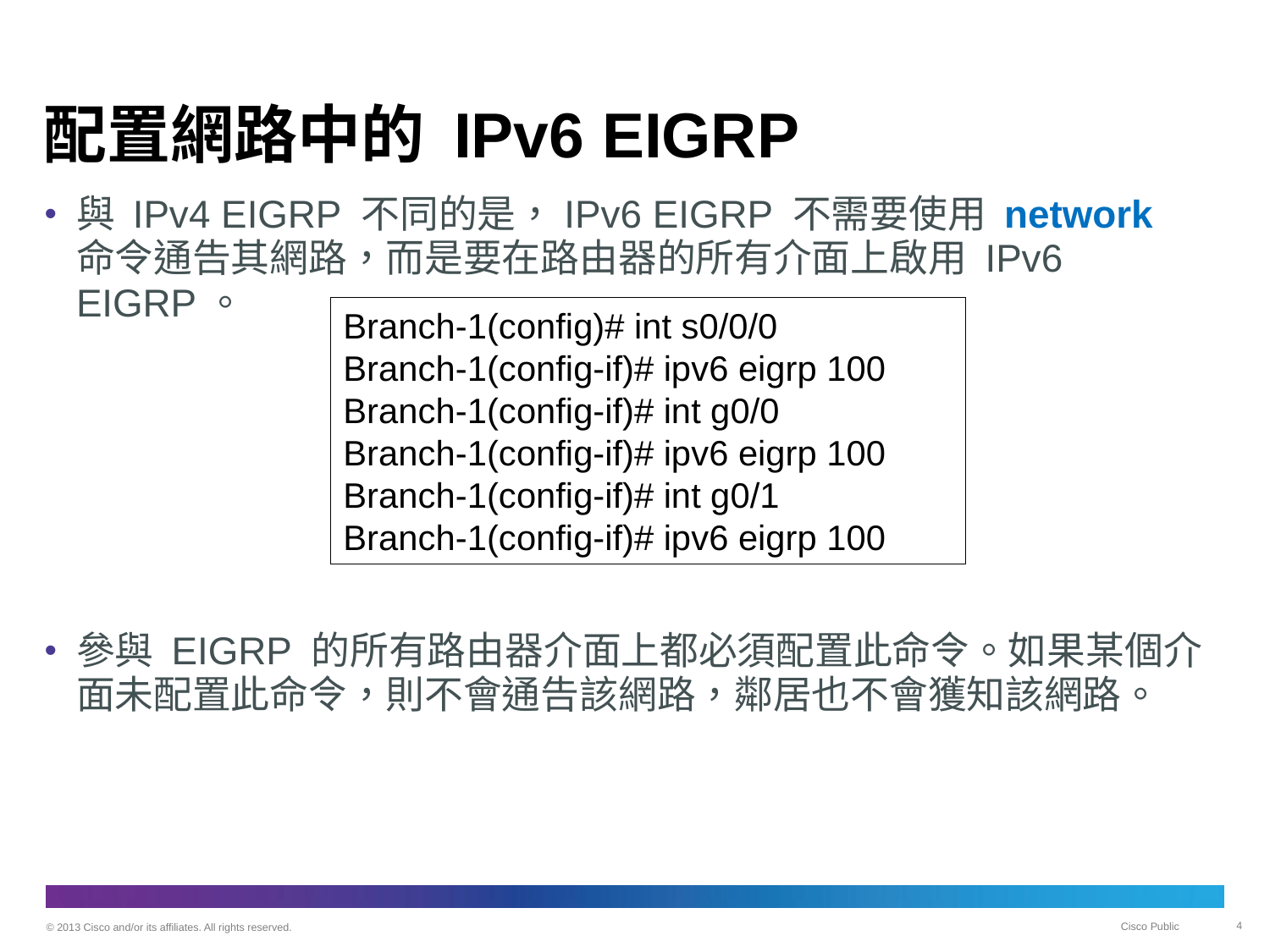

# 配置網路中的 IPv6 EIGRP
與 IPv4 EIGRP 不同的是，IPv6 EIGRP 不需要使用 network 命令通告其網路，而是要在路由器的所有介面上啟用 IPv6 EIGRP。

參與 EIGRP 的所有路由器介面上都必須配置此命令。如果某個介面未配置此命令，則不會通告該網路，鄰居也不會獲知該網路。

Branch-1(config)# int s0/0/0
Branch-1(config-if)# ipv6 eigrp 100
Branch-1(config-if)# int g0/0
Branch-1(config-if)# ipv6 eigrp 100
Branch-1(config-if)# int g0/1
Branch-1(config-if)# ipv6 eigrp 100